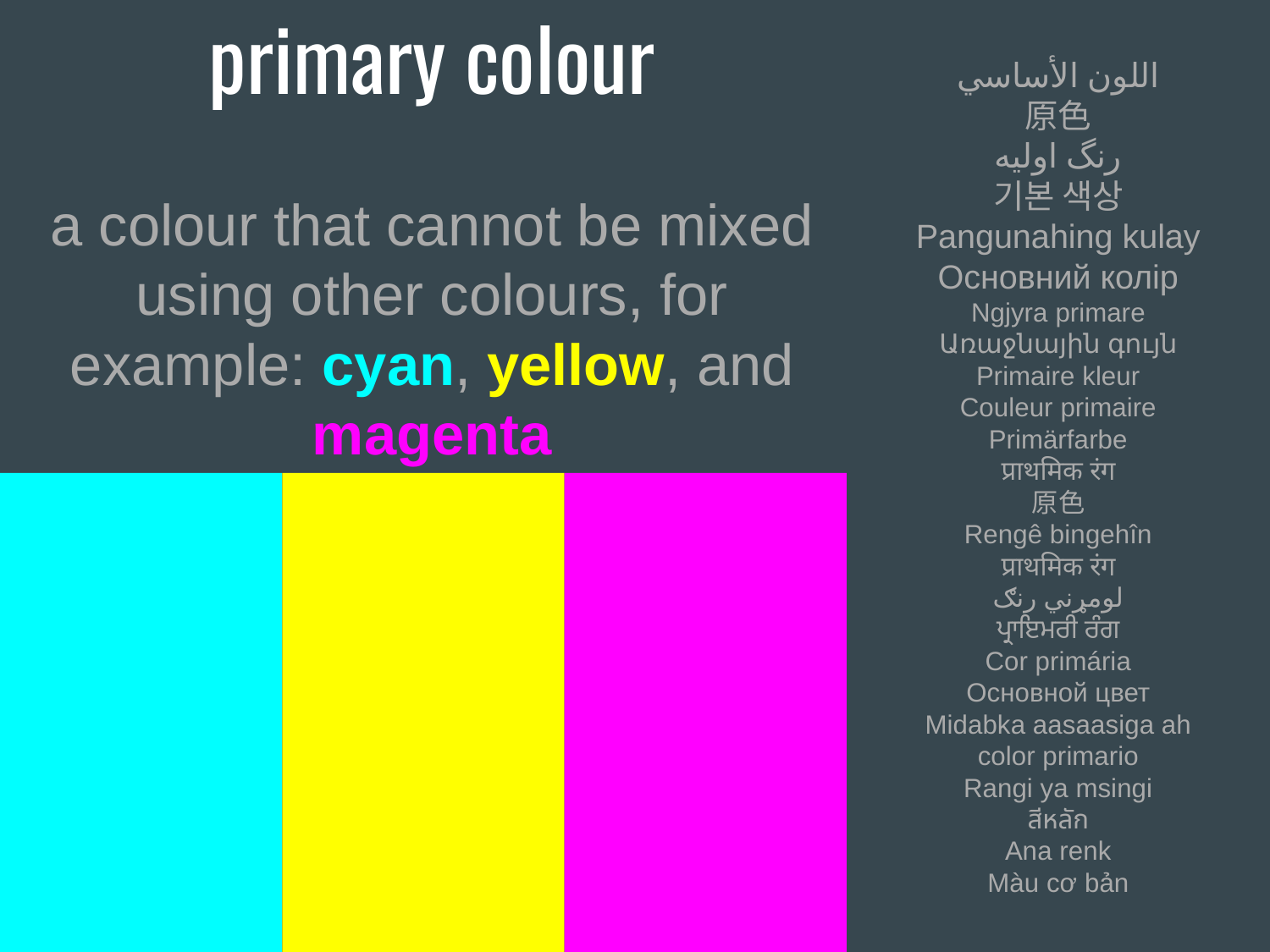

primary colour

a colour that cannot be mixed using other colours, for example: cyan, yellow, and magenta
اللون الأساسي
原色
رنگ اولیه
기본 색상
Pangunahing kulay
Основний колір
Ngjyra primare
Առաջնային գույն
Primaire kleur
Couleur primaire
Primärfarbe
प्राथमिक रंग
原色
Rengê bingehîn
प्राथमिक रंग
لومړني رنګ
ਪ੍ਰਾਇਮਰੀ ਰੰਗ
Cor primária
Основной цвет
Midabka aasaasiga ah
color primario
Rangi ya msingi
สีหลัก
Ana renk
Màu cơ bản